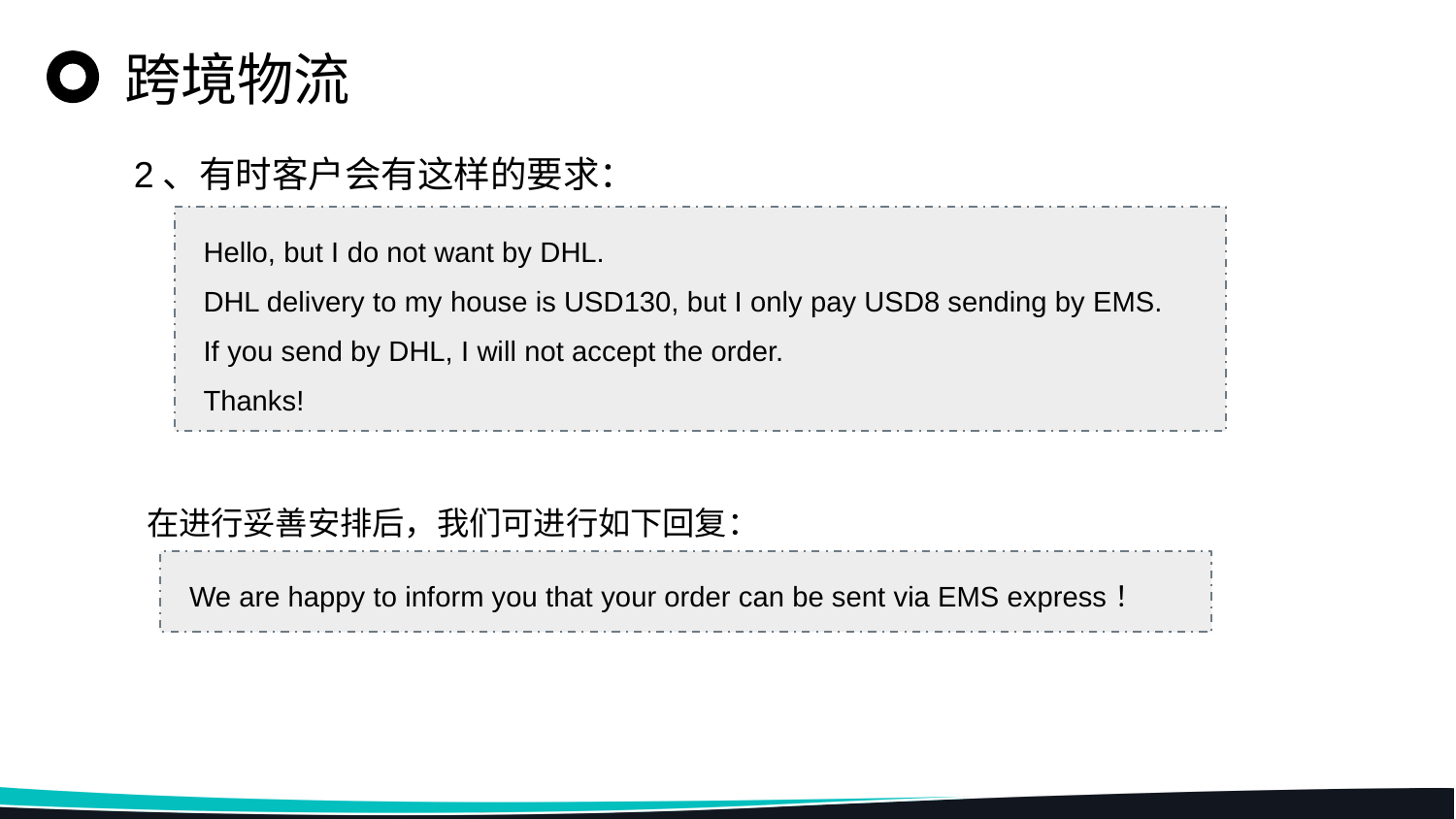

跨境物流
2、有时客户会有这样的要求：

Hello, but I do not want by DHL.
DHL delivery to my house is USD130, but I only pay USD8 sending by EMS.
If you send by DHL, I will not accept the order.
Thanks!
在进行妥善安排后，我们可进行如下回复：

We are happy to inform you that your order can be sent via EMS express！